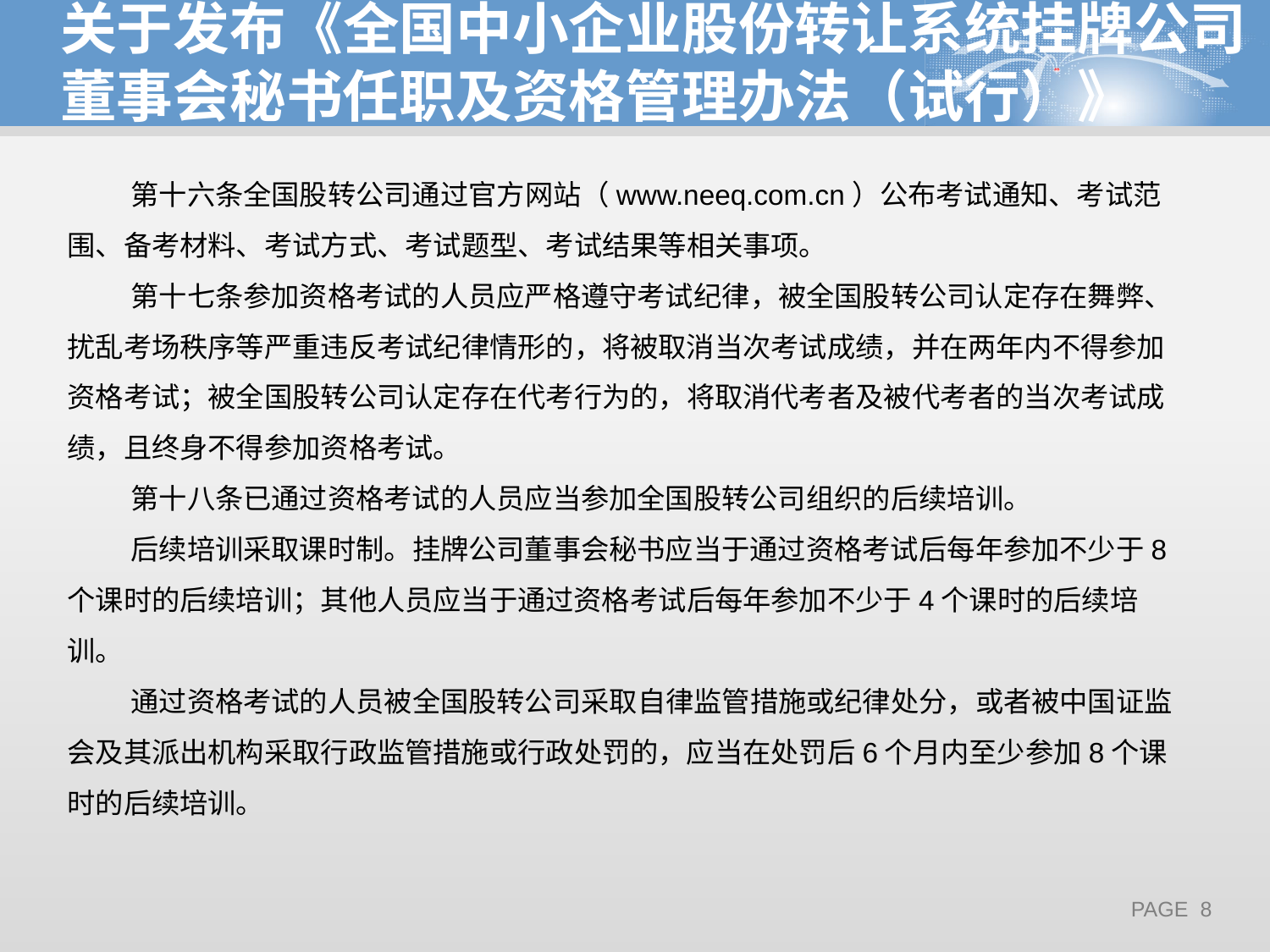

关于发布《全国中小企业股份转让系统挂牌公司董事会秘书任职及资格管理办法（试行）》
第十六条全国股转公司通过官方网站（www.neeq.com.cn）公布考试通知、考试范围、备考材料、考试方式、考试题型、考试结果等相关事项。
第十七条参加资格考试的人员应严格遵守考试纪律，被全国股转公司认定存在舞弊、扰乱考场秩序等严重违反考试纪律情形的，将被取消当次考试成绩，并在两年内不得参加资格考试；被全国股转公司认定存在代考行为的，将取消代考者及被代考者的当次考试成绩，且终身不得参加资格考试。
第十八条已通过资格考试的人员应当参加全国股转公司组织的后续培训。
后续培训采取课时制。挂牌公司董事会秘书应当于通过资格考试后每年参加不少于8个课时的后续培训；其他人员应当于通过资格考试后每年参加不少于4个课时的后续培训。
通过资格考试的人员被全国股转公司采取自律监管措施或纪律处分，或者被中国证监会及其派出机构采取行政监管措施或行政处罚的，应当在处罚后6个月内至少参加8个课时的后续培训。